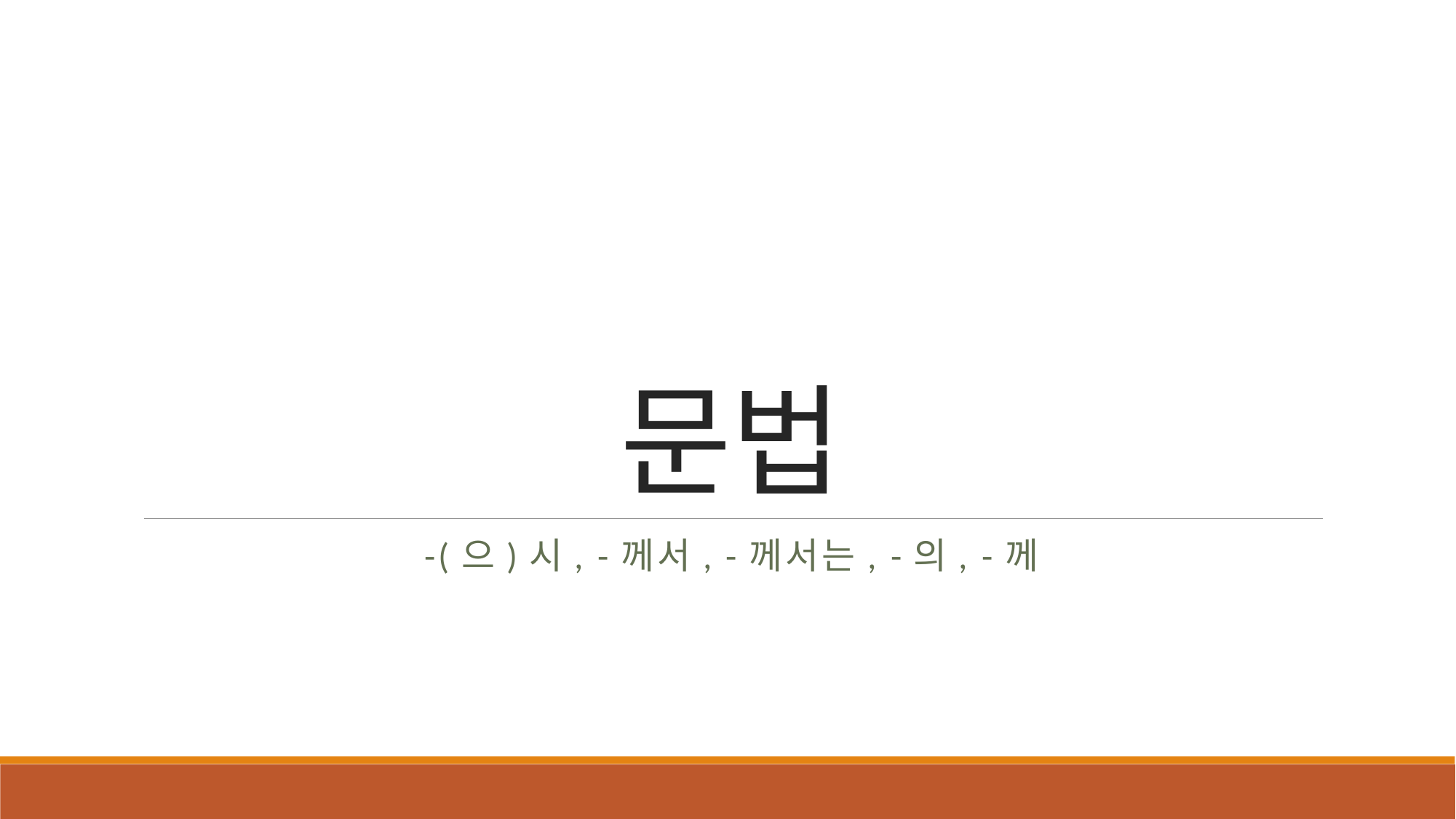

# 문법
-(으)시, -께서, -께서는, -의, -께